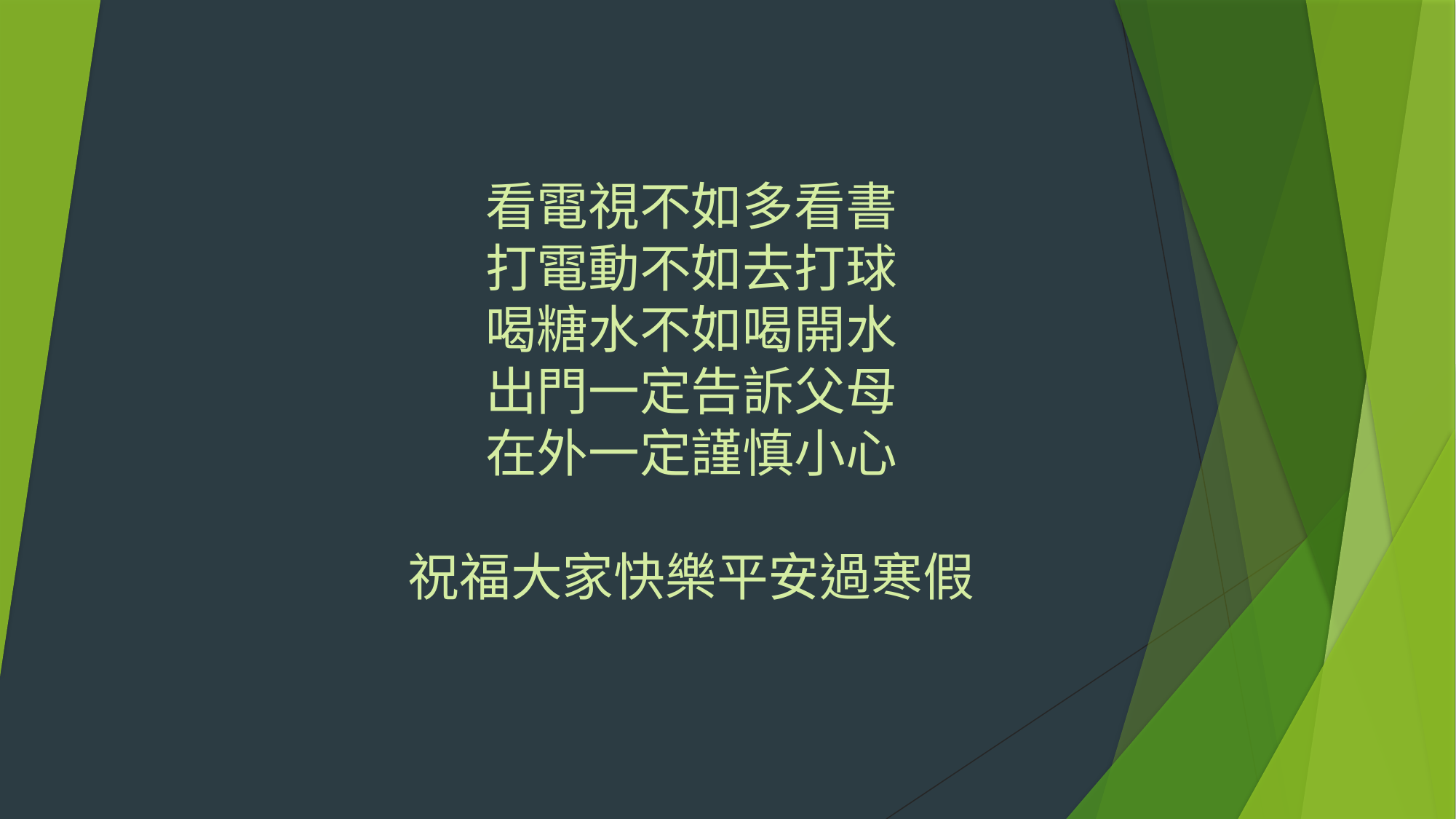

# 看電視不如多看書 打電動不如去打球 喝糖水不如喝開水 出門一定告訴父母 在外一定謹慎小心 祝福大家快樂平安過寒假